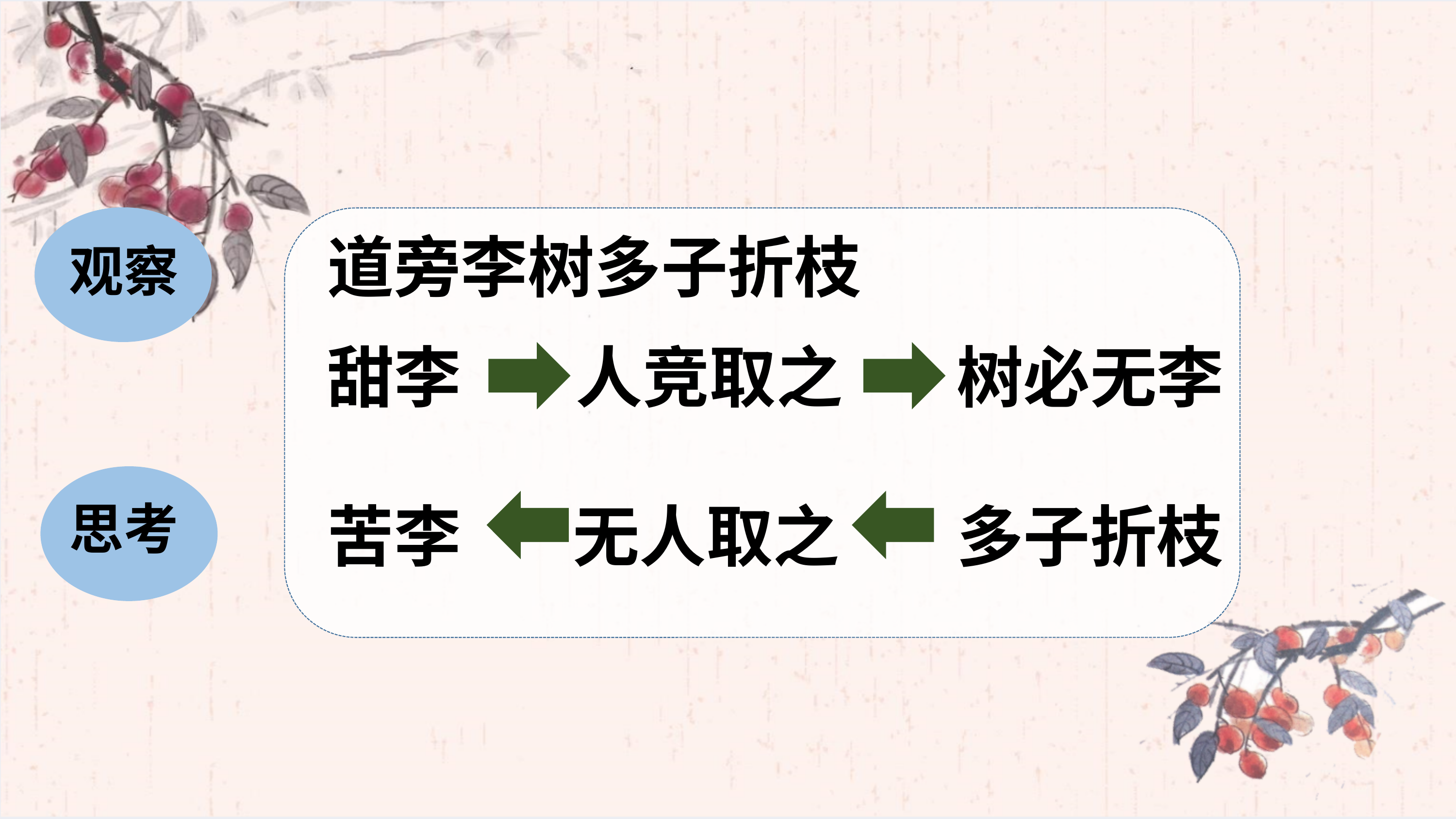

道旁李树多子折枝
观察
甜李
人竞取之
树必无李

思考
苦李

无人取之

多子折枝